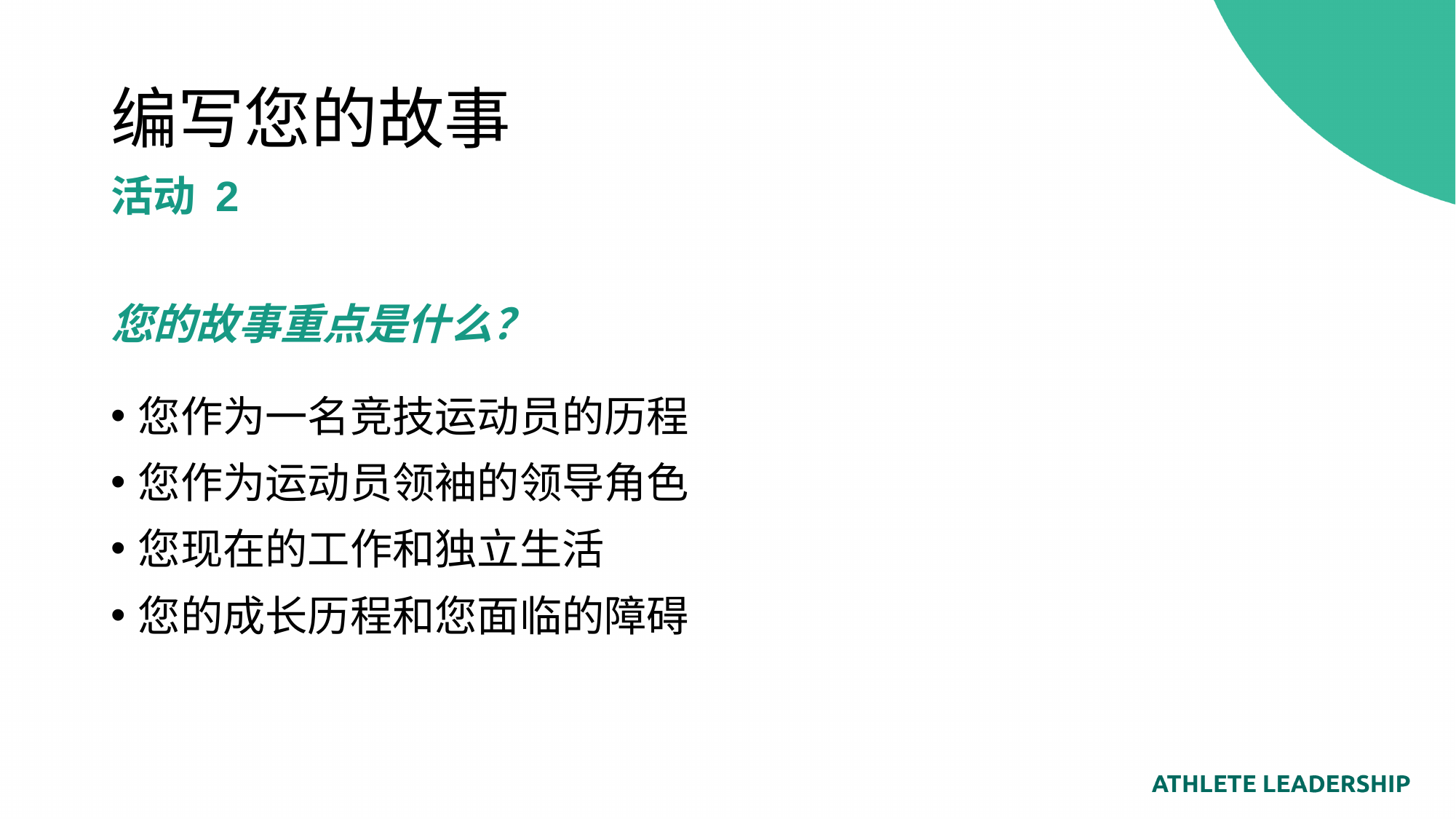

# 编写您的故事
活动 2
您的故事重点是什么？
您作为一名竞技运动员的历程
您作为运动员领袖的领导角色
您现在的工作和独立生活
您的成长历程和您面临的障碍